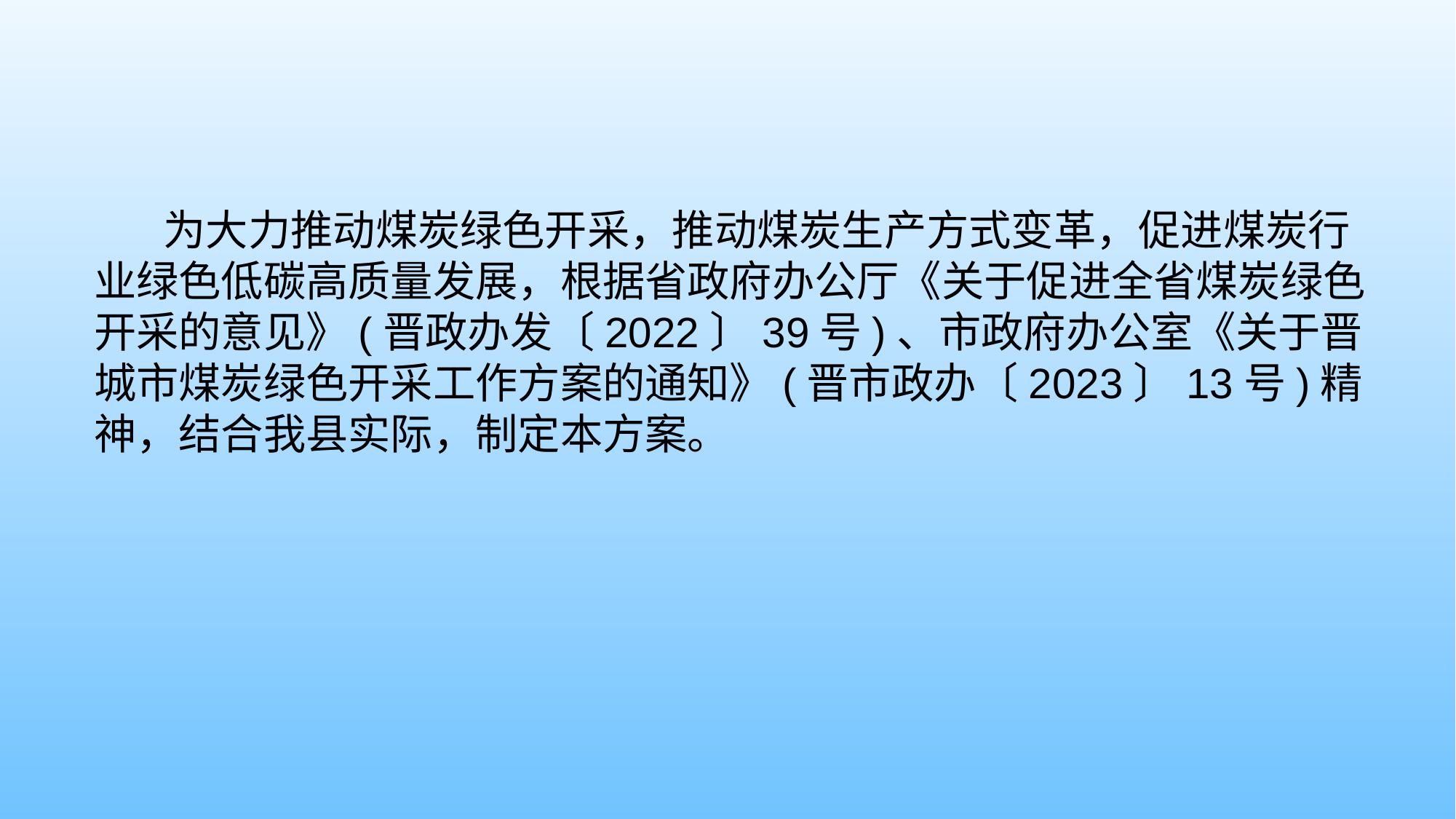

为大力推动煤炭绿色开采，推动煤炭生产方式变革，促进煤炭行业绿色低碳高质量发展，根据省政府办公厅《关于促进全省煤炭绿色开采的意见》(晋政办发〔2022〕39号)、市政府办公室《关于晋城市煤炭绿色开采工作方案的通知》(晋市政办〔2023〕13号)精神，结合我县实际，制定本方案。